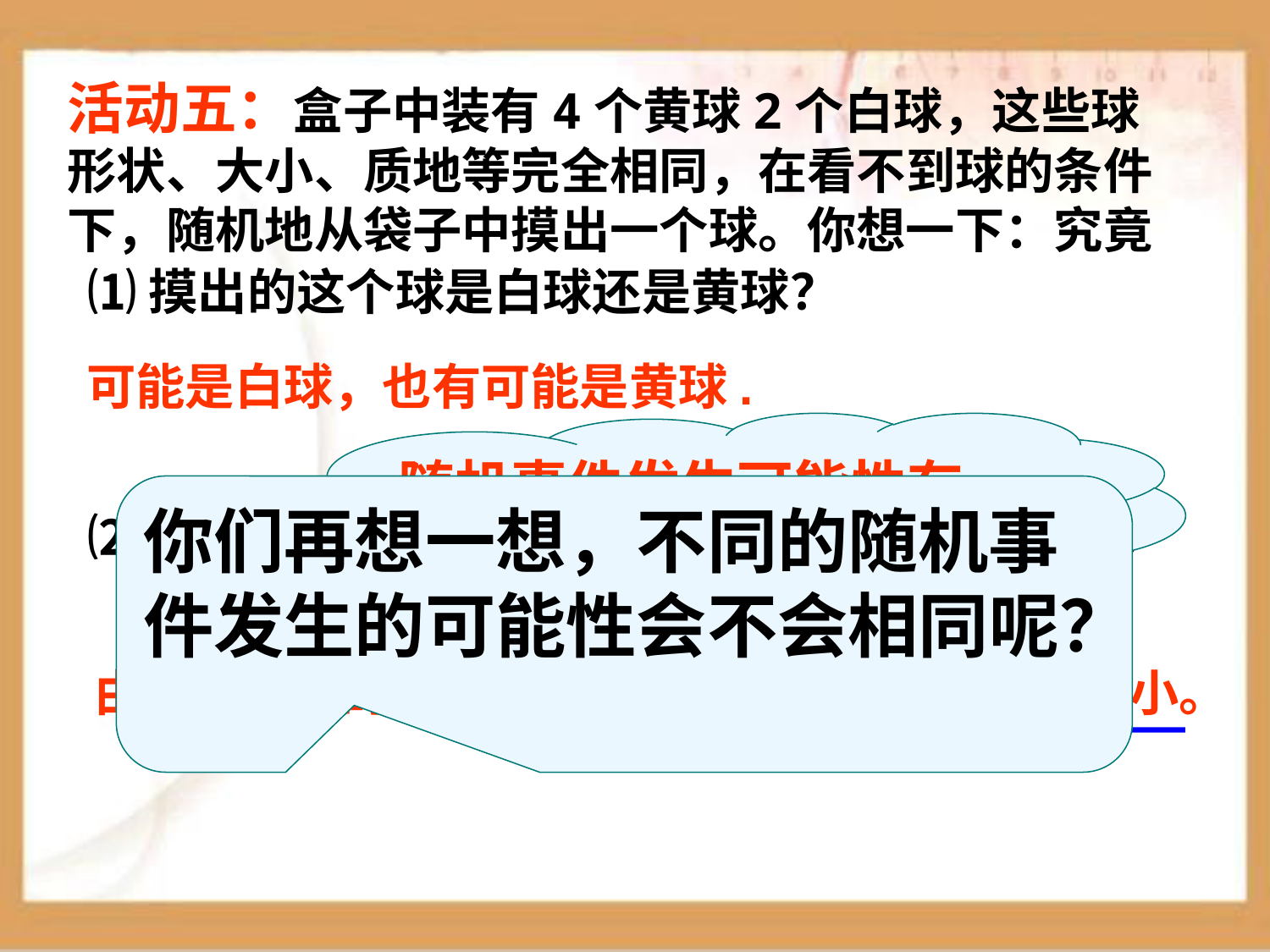

# 活动五：盒子中装有4个黄球2个白球，这些球形状、大小、质地等完全相同，在看不到球的条件下，随机地从袋子中摸出一个球。你想一下：究竟
⑴摸出的这个球是白球还是黄球？

⑵如果两种球都有可能被摸出，那么“摸出黄球”和“摸出白球”的可能性一样大吗？

可能是白球，也有可能是黄球.
随机事件发生可能性有大小
你们再想一想，不同的随机事件发生的可能性会不会相同呢？
      由于两种球的数量不等，所以摸出白球的可能性小。